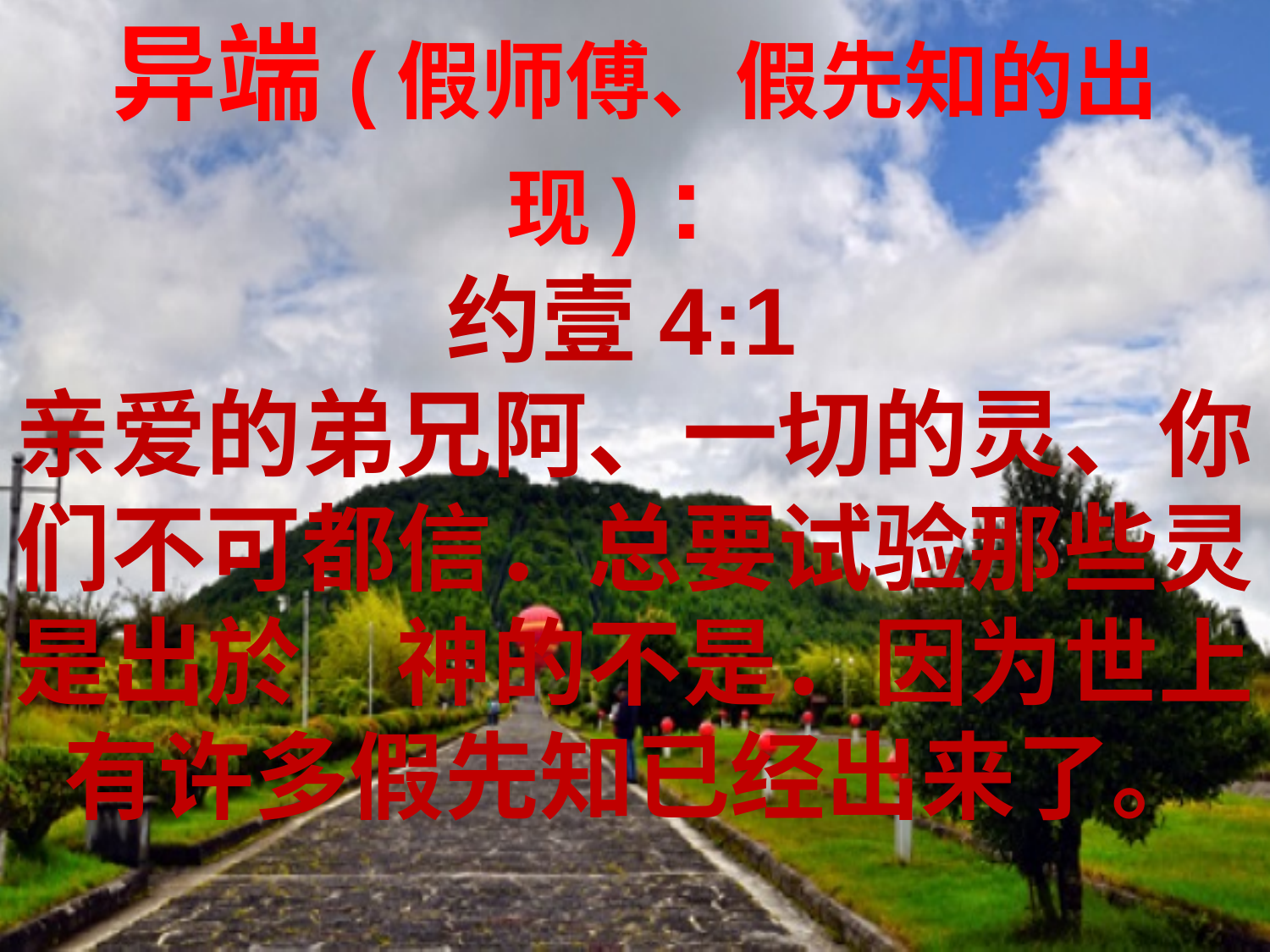

异端(假师傅、假先知的出现) :
约壹4:1
亲爱的弟兄阿、一切的灵、你们不可都信．总要试验那些灵是出於　神的不是．因为世上有许多假先知已经出来了。